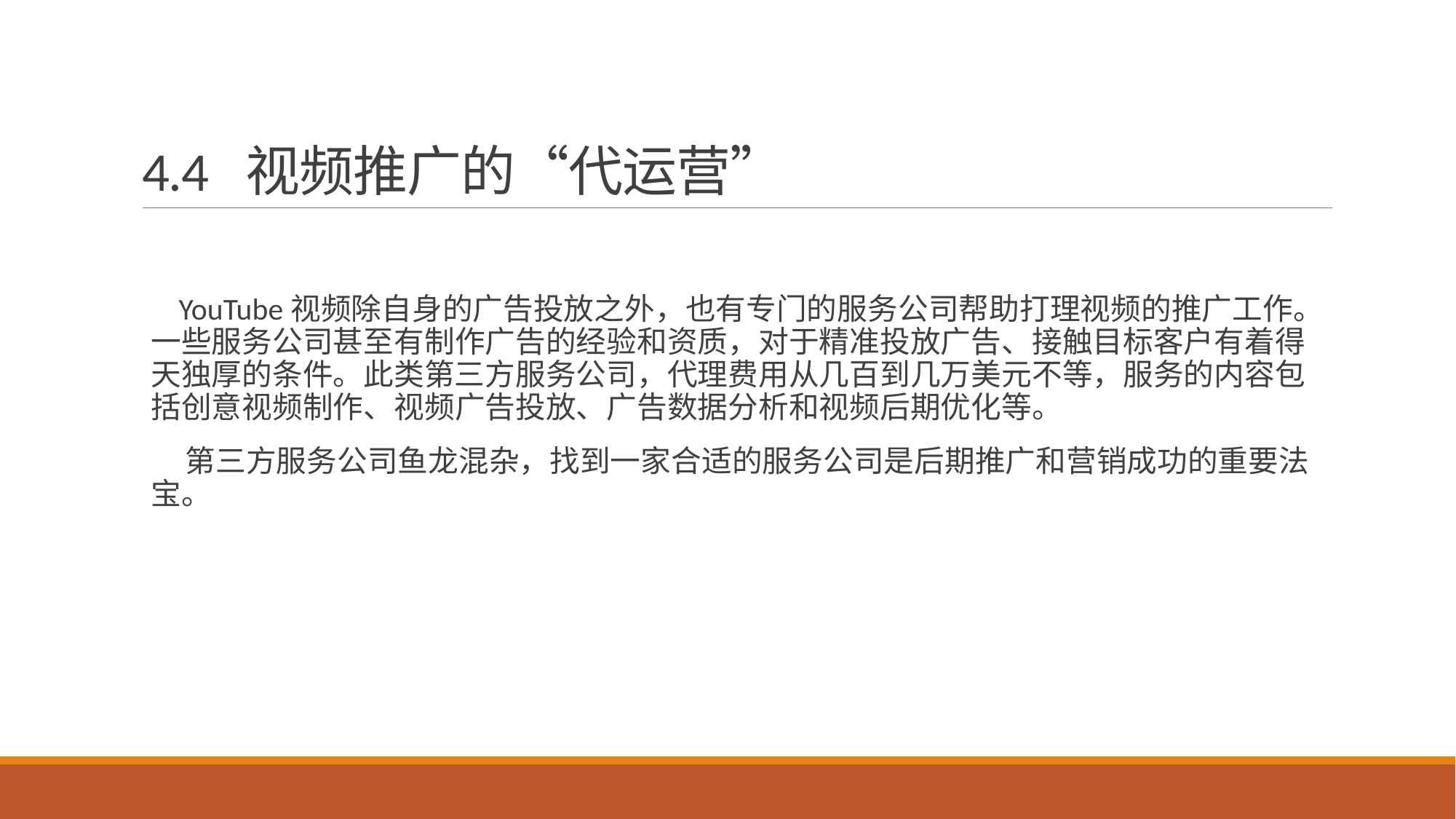

# 4.4  视频推广的“代运营”
    YouTube视频除自身的广告投放之外，也有专门的服务公司帮助打理视频的推广工作。一些服务公司甚至有制作广告的经验和资质，对于精准投放广告、接触目标客户有着得天独厚的条件。此类第三方服务公司，代理费用从几百到几万美元不等，服务的内容包括创意视频制作、视频广告投放、广告数据分析和视频后期优化等。
    第三方服务公司鱼龙混杂，找到一家合适的服务公司是后期推广和营销成功的重要法宝。